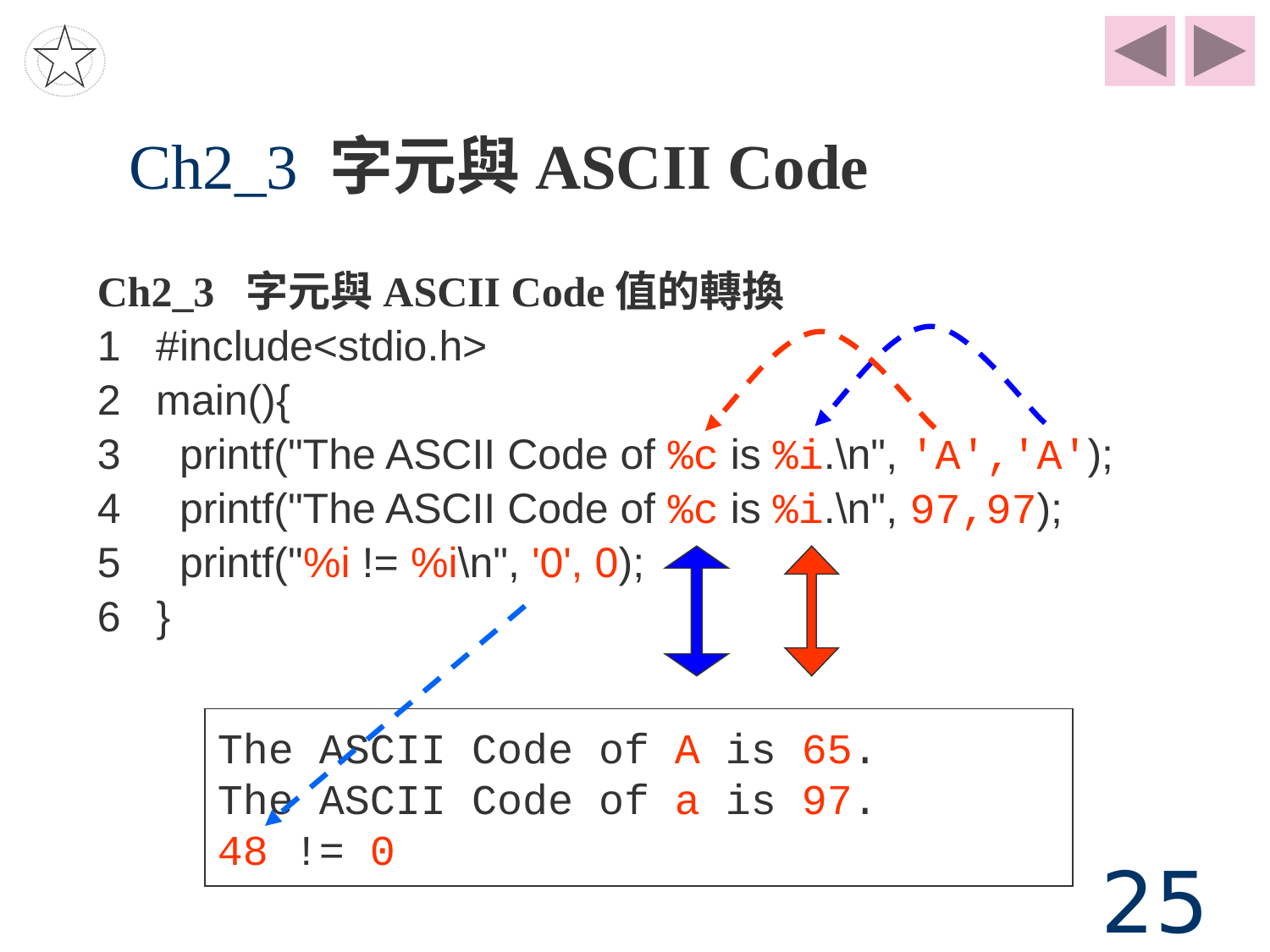

# Ch2_3 字元與ASCII Code
Ch2_3  字元與ASCII Code值的轉換
1   #include<stdio.h>
2   main(){
3     printf("The ASCII Code of %c is %i.\n", 'A','A');
4     printf("The ASCII Code of %c is %i.\n", 97,97);
5     printf("%i != %i\n", '0', 0);
6   }

The ASCII Code of A is 65.
The ASCII Code of a is 97.
48 != 0
25